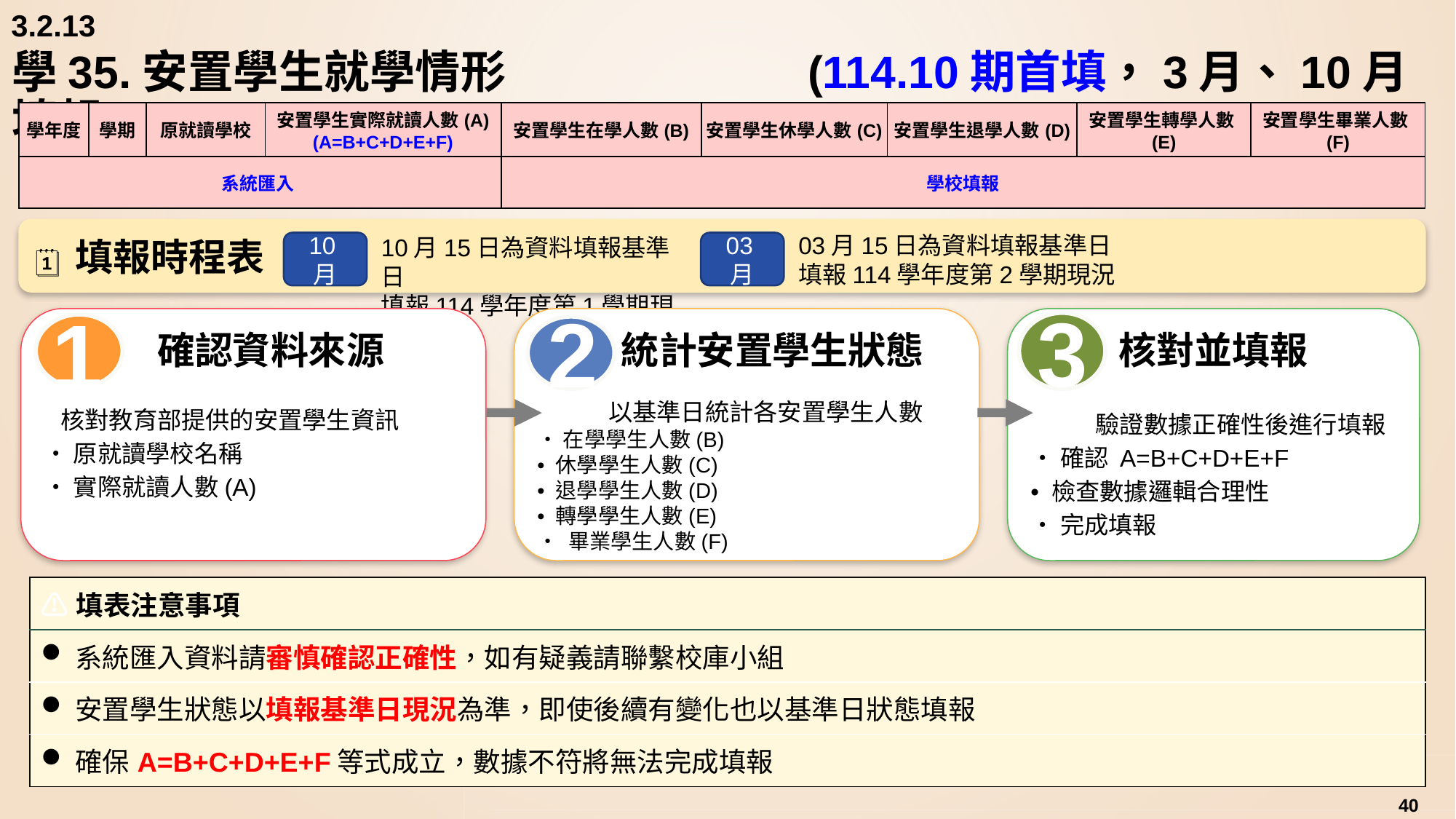

3.2.13
# 學35.安置學生就學情形			  (114.10期首填，3月、10月填報)
| 學年度 | 學期 | 原就讀學校 | 安置學生實際就讀人數(A) (A=B+C+D+E+F) | 安置學生在學人數(B) | 安置學生休學人數(C) | 安置學生退學人數(D) | 安置學生轉學人數(E) | 安置學生畢業人數(F) |
| --- | --- | --- | --- | --- | --- | --- | --- | --- |
| 系統匯入 |  |  |  | 學校填報 | 學校填報 | 學校填報 |  |  |
🗓 填報時程表
03月15日為資料填報基準日
填報114學年度第2學期現況
10月15日為資料填報基準日
填報114學年度第1學期現況
10月
03月
     統計安置學生狀態

            以基準日統計各安置學生人數
• 在學學生人數(B)
• 休學學生人數(C)
• 退學學生人數(D)
• 轉學學生人數(E)
• 畢業學生人數(F)
   確認資料來源

  核對教育部提供的安置學生資訊
• 原就讀學校名稱
• 實際就讀人數(A)
核對並填報
                驗證數據正確性後進行填報
• 確認 A=B+C+D+E+F
• 檢查數據邏輯合理性
• 完成填報

3

1

2
| ⚠️填表注意事項 |
| --- |
| 系統匯入資料請審慎確認正確性，如有疑義請聯繫校庫小組 |
| 安置學生狀態以填報基準日現況為準，即使後續有變化也以基準日狀態填報 |
| 確保A=B+C+D+E+F等式成立，數據不符將無法完成填報 |